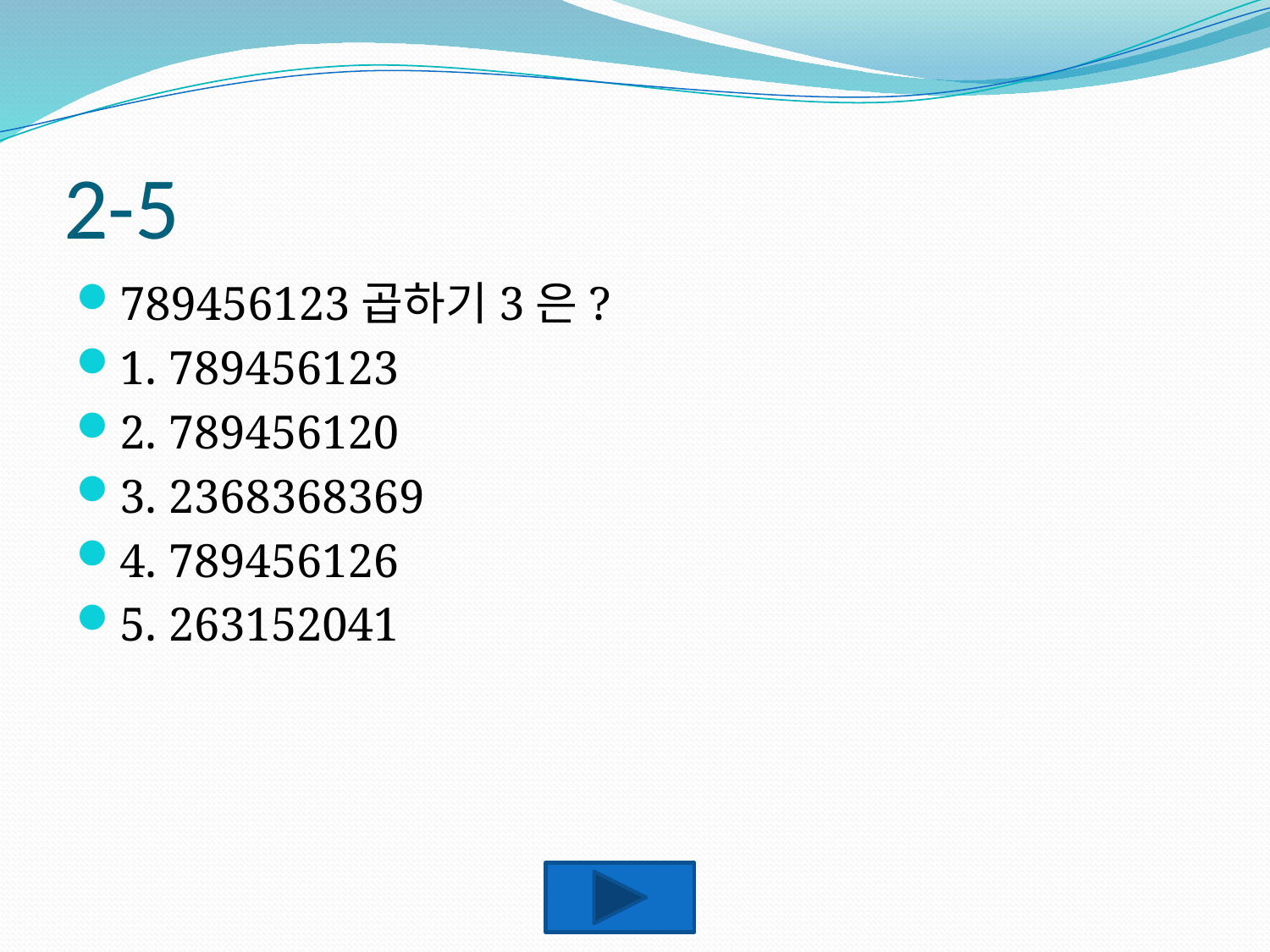

# 2-5
789456123곱하기3은?
1. 789456123
2. 789456120
3. 2368368369
4. 789456126
5. 263152041